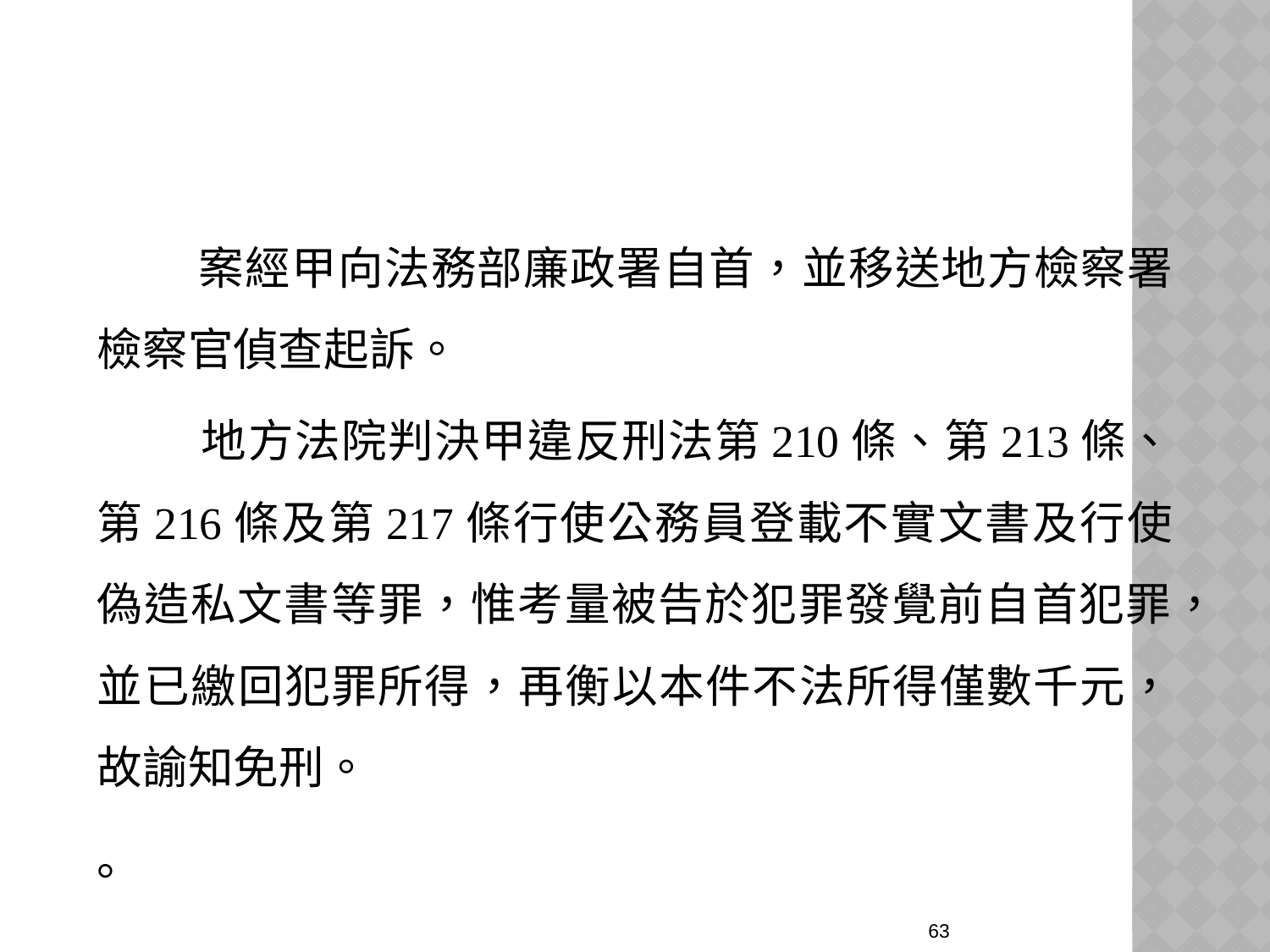

#
        案經甲向法務部廉政署自首，並移送地方檢察署檢察官偵查起訴。
        地方法院判決甲違反刑法第210條、第213條、第216條及第217條行使公務員登載不實文書及行使偽造私文書等罪，惟考量被告於犯罪發覺前自首犯罪，並已繳回犯罪所得，再衡以本件不法所得僅數千元，故諭知免刑。
。

63